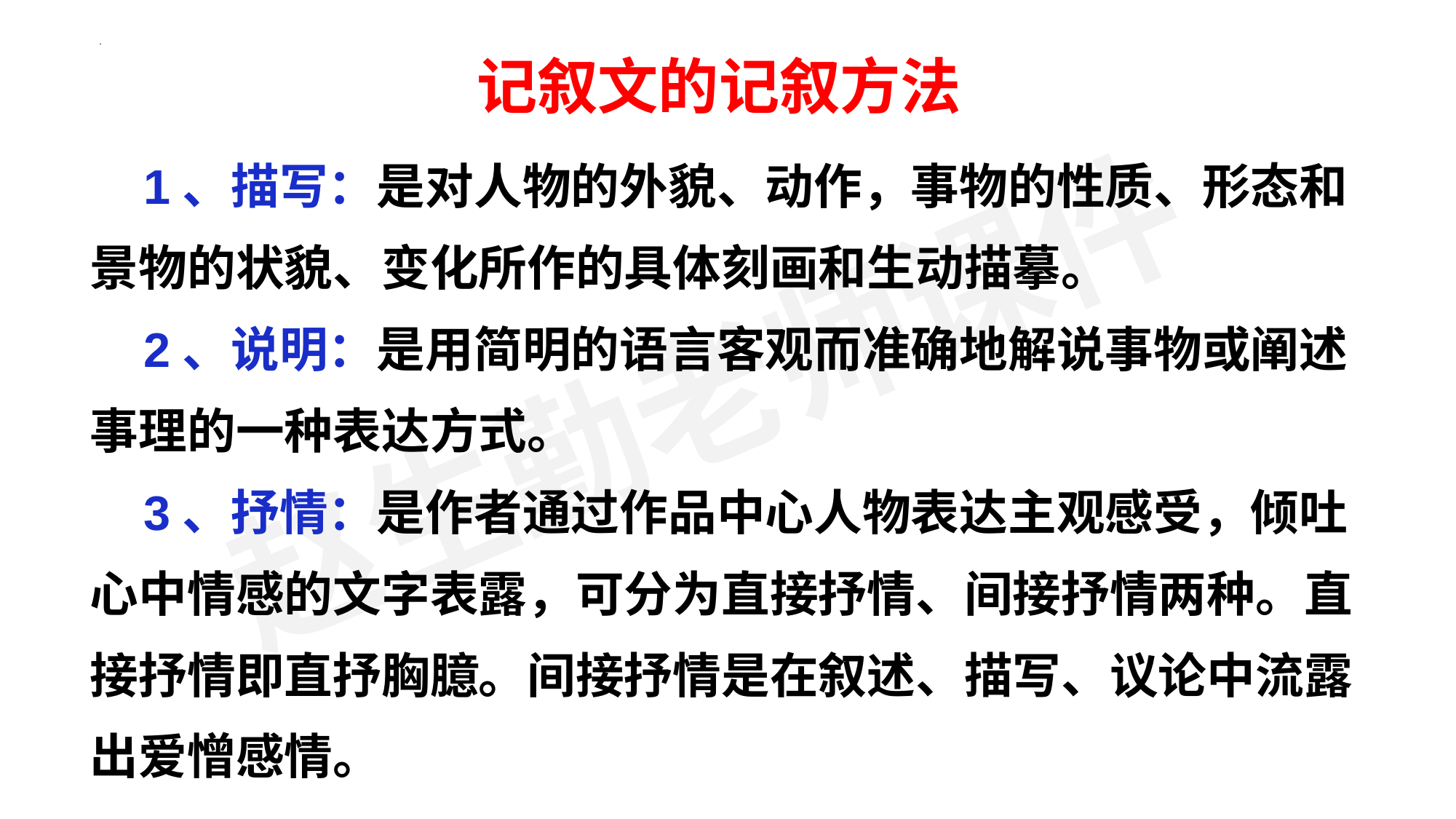

记叙文的记叙方法
    1、描写：是对人物的外貌、动作，事物的性质、形态和景物的状貌、变化所作的具体刻画和生动描摹。
    2、说明：是用简明的语言客观而准确地解说事物或阐述事理的一种表达方式。
    3、抒情：是作者通过作品中心人物表达主观感受，倾吐心中情感的文字表露，可分为直接抒情、间接抒情两种。直接抒情即直抒胸臆。间接抒情是在叙述、描写、议论中流露出爱憎感情。